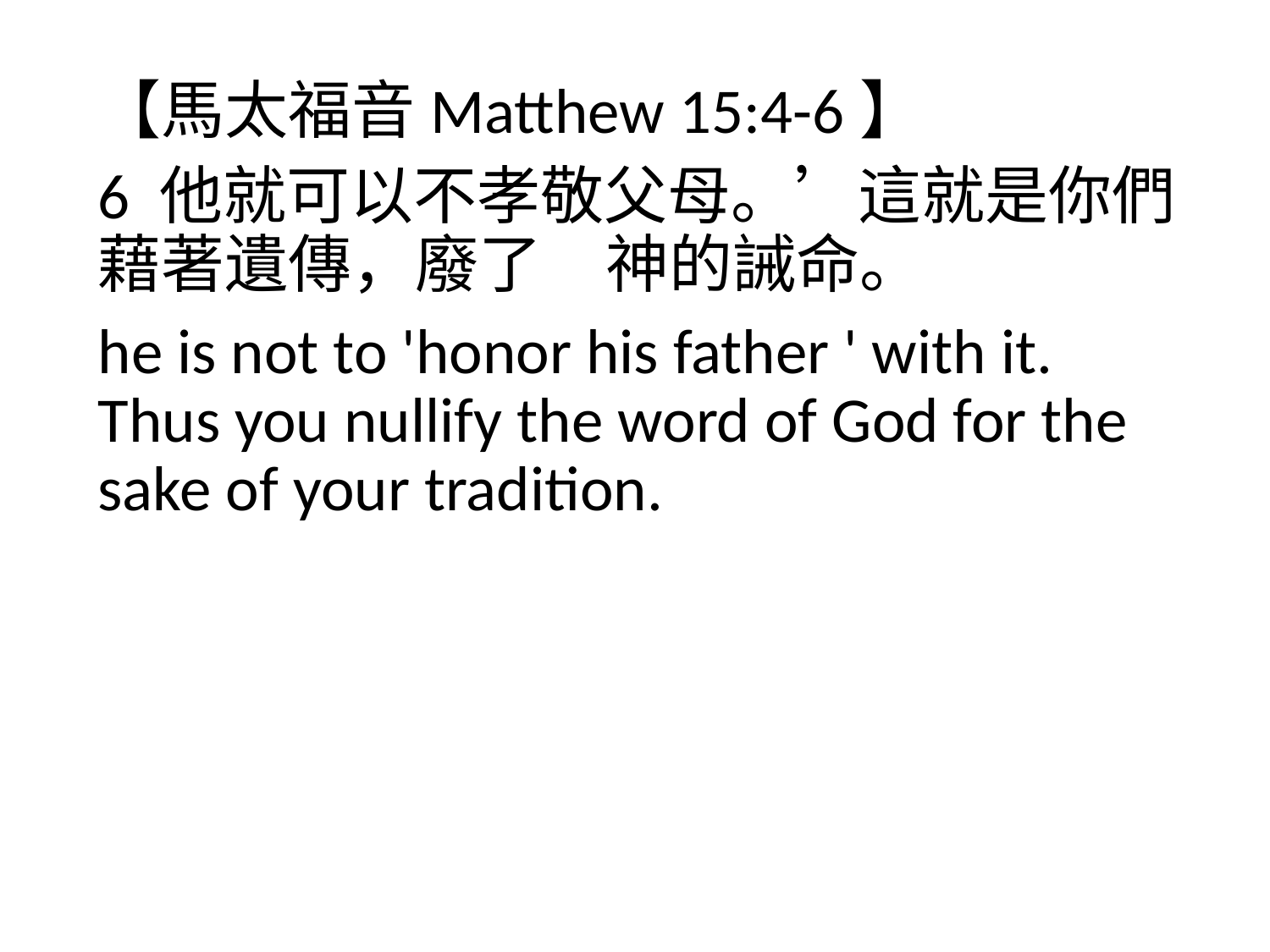

【馬太福音Matthew 15:4-6】
6 他就可以不孝敬父母。’這就是你們藉著遺傳，廢了　神的誡命。
he is not to 'honor his father ' with it. Thus you nullify the word of God for the sake of your tradition.